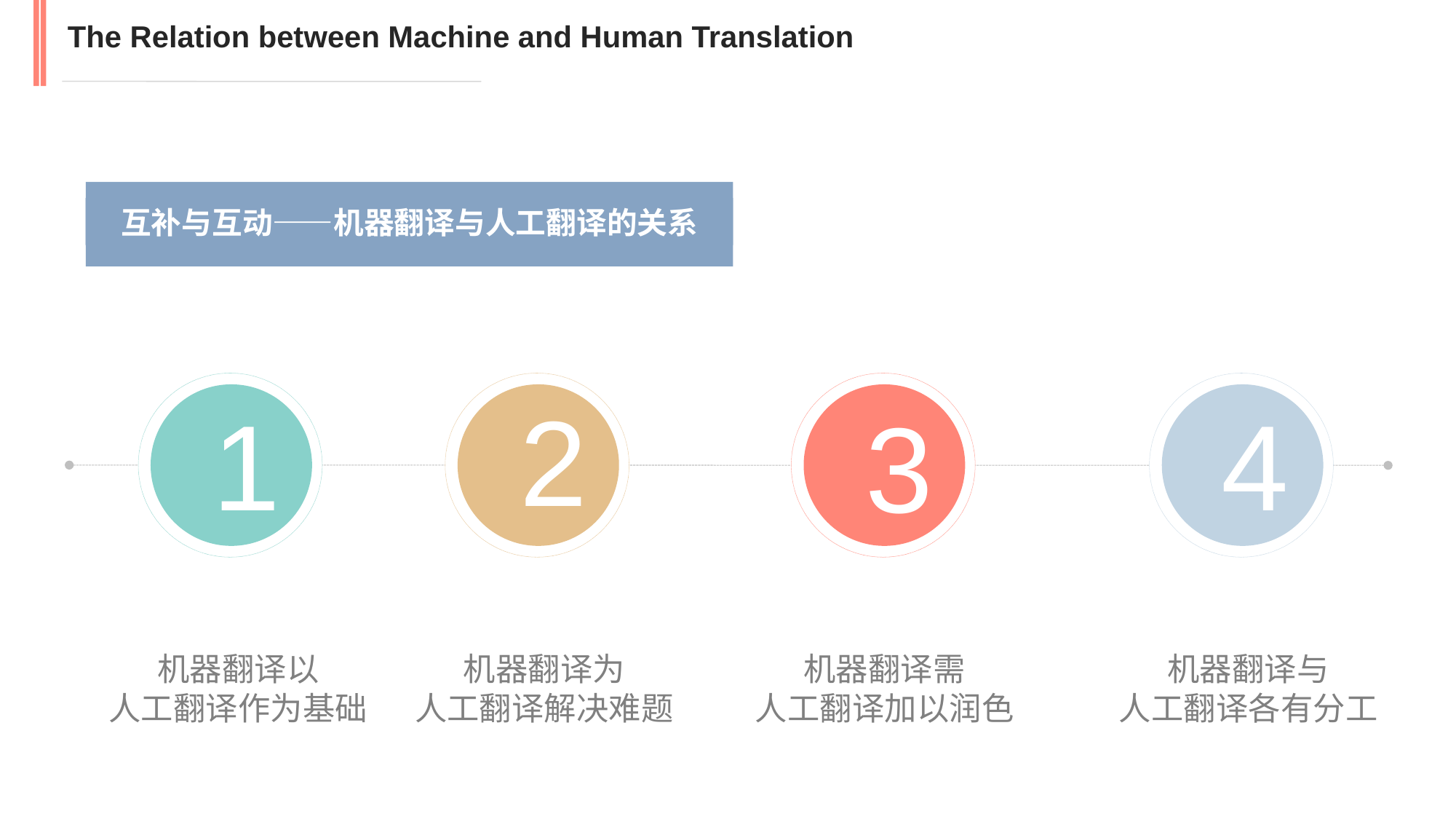

The Relation between Machine and Human Translation

互补与互动——机器翻译与人工翻译的关系

机器翻译以
人工翻译作为基础

机器翻译为
人工翻译解决难题

机器翻译与
人工翻译各有分工

2
1
4

3

机器翻译需
人工翻译加以润色